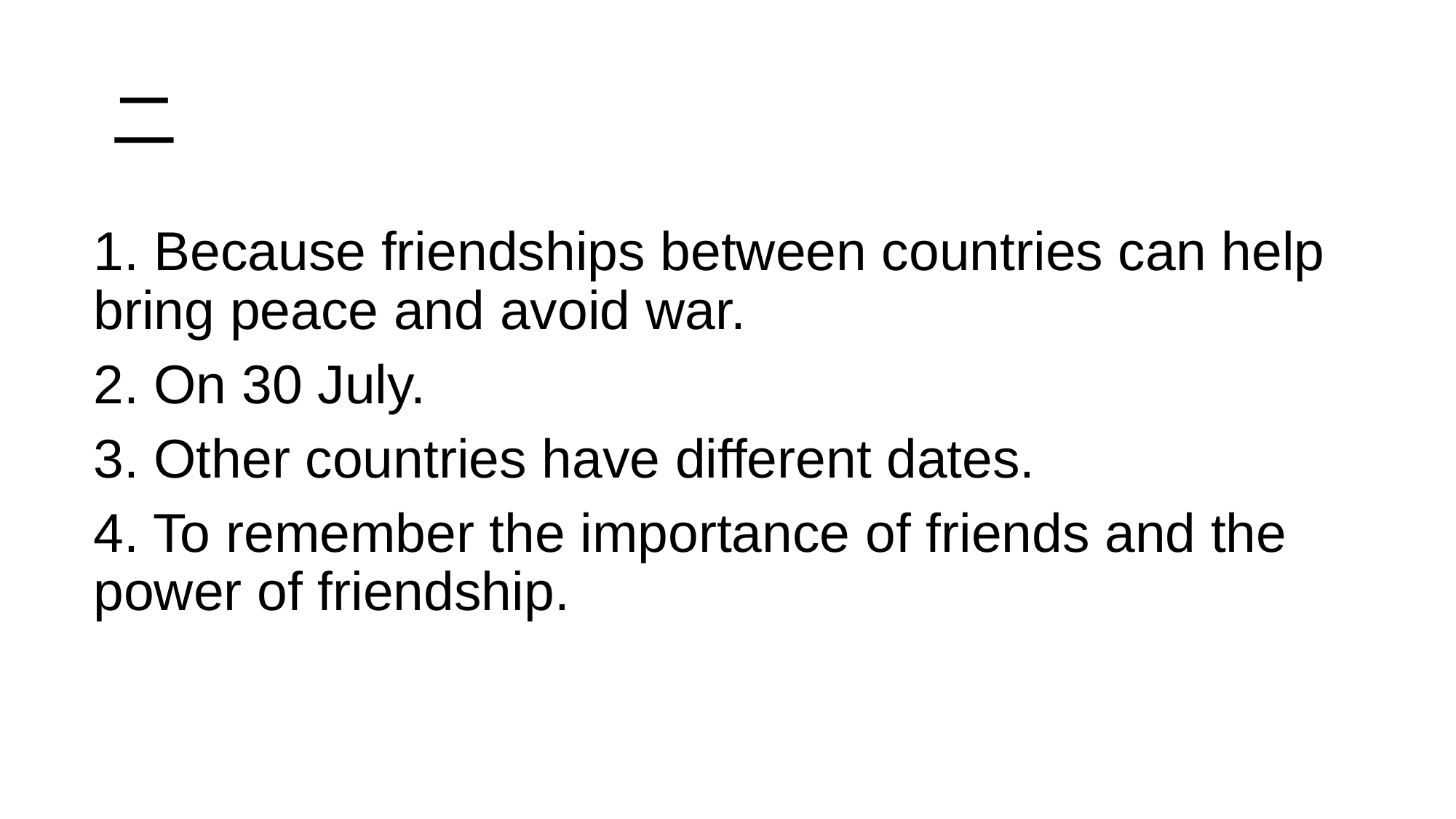

# 二
1. Because friendships between countries can help bring peace and avoid war.
2. On 30 July.
3. Other countries have different dates.
4. To remember the importance of friends and the power of friendship.